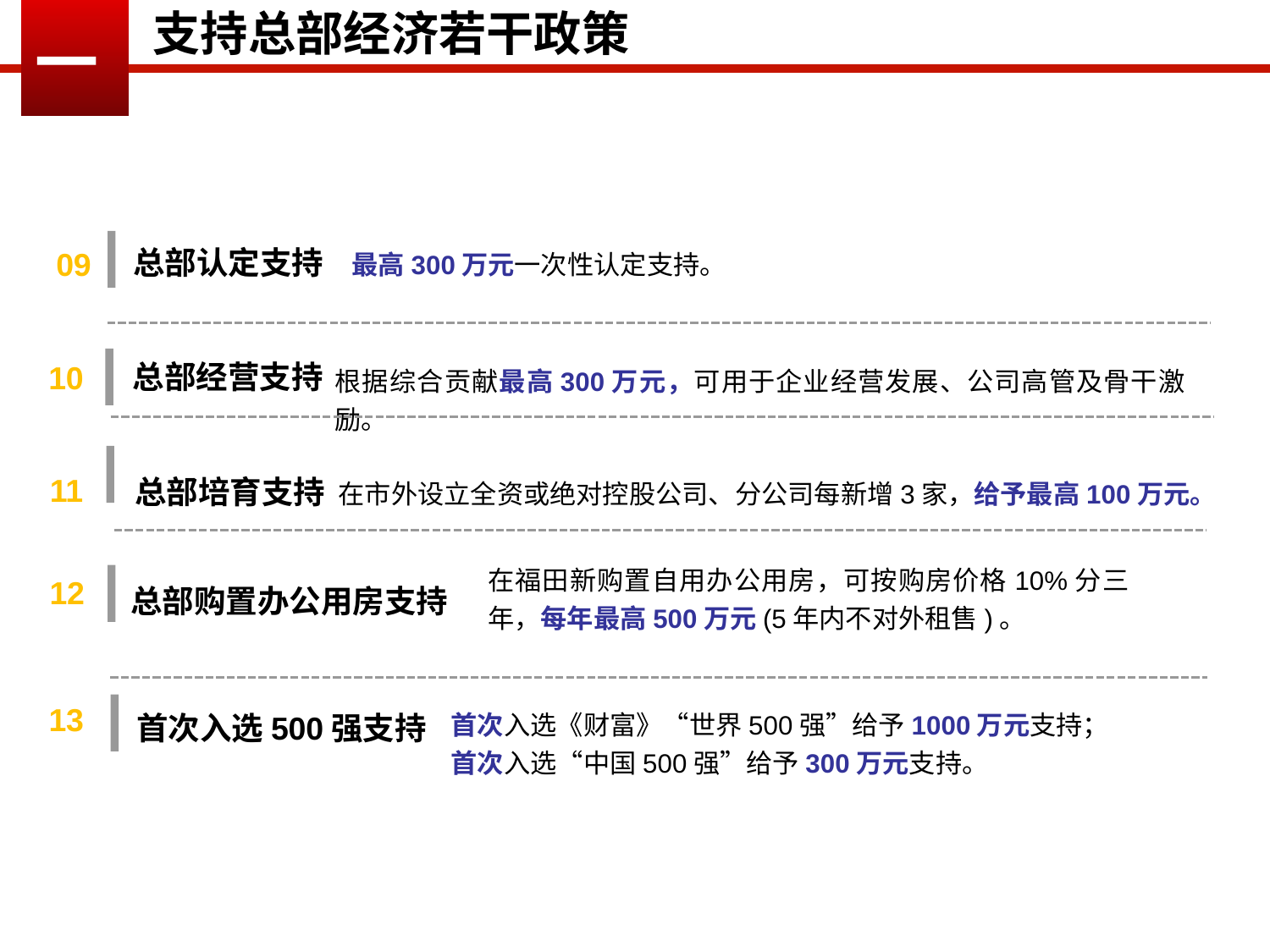

支持总部经济若干政策

一

总部认定支持

最高300万元一次性认定支持。
09
总部经营支持
10

根据综合贡献最高300万元，可用于企业经营发展、公司高管及骨干激励。

总部培育支持
在市外设立全资或绝对控股公司、分公司每新增3家，给予最高100万元。
11
在福田新购置自用办公用房，可按购房价格10%分三年，每年最高500万元(5年内不对外租售)。

总部购置办公用房支持
12

首次入选500强支持
首次入选《财富》“世界500强”给予1000万元支持；
首次入选“中国500强”给予300万元支持。
13